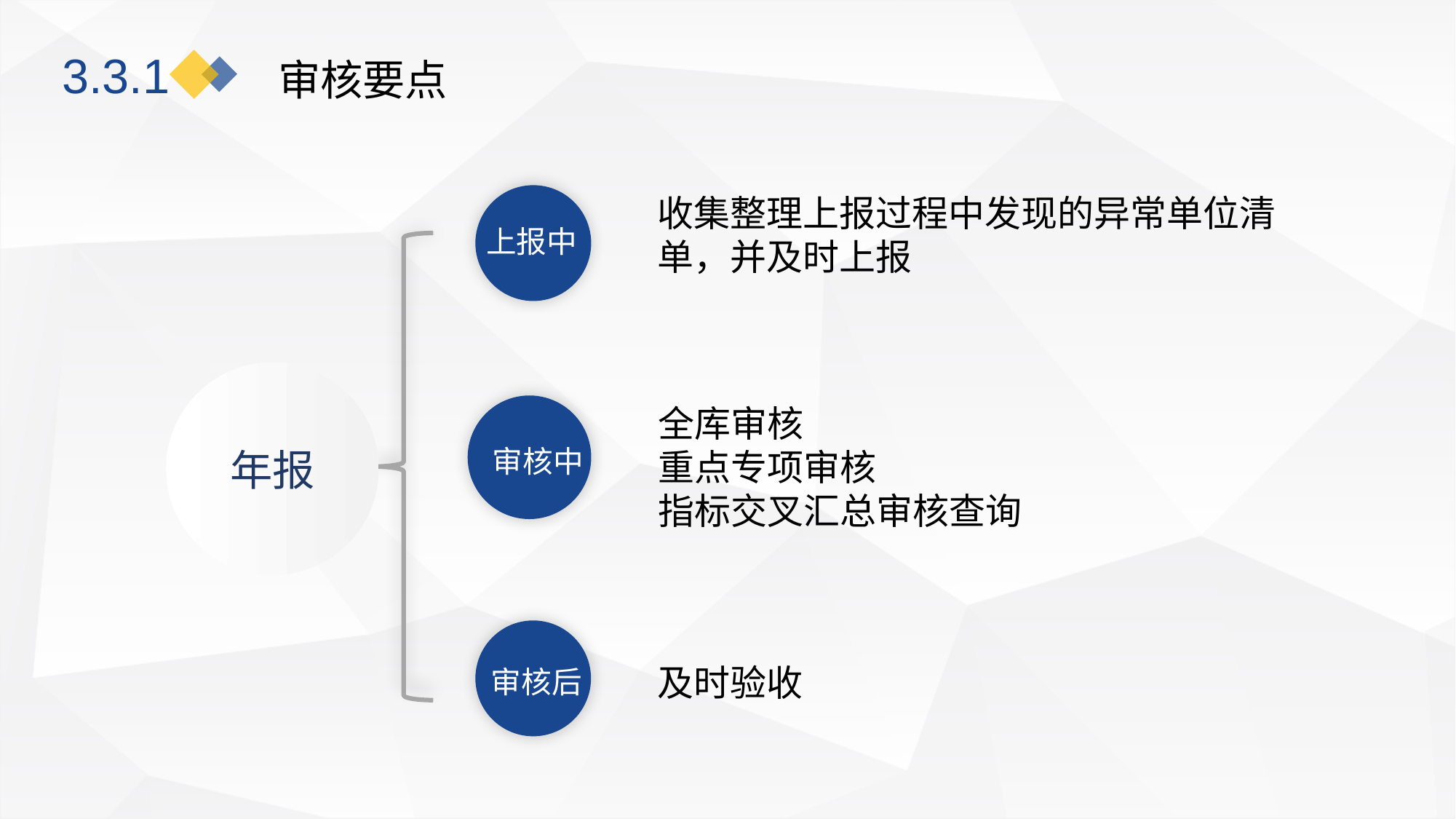

审核要点
3.3.1

收集整理上报过程中发现的异常单位清单，并及时上报
上报中

年报

全库审核
重点专项审核
指标交叉汇总审核查询
  审核中

及时验收
   审核后